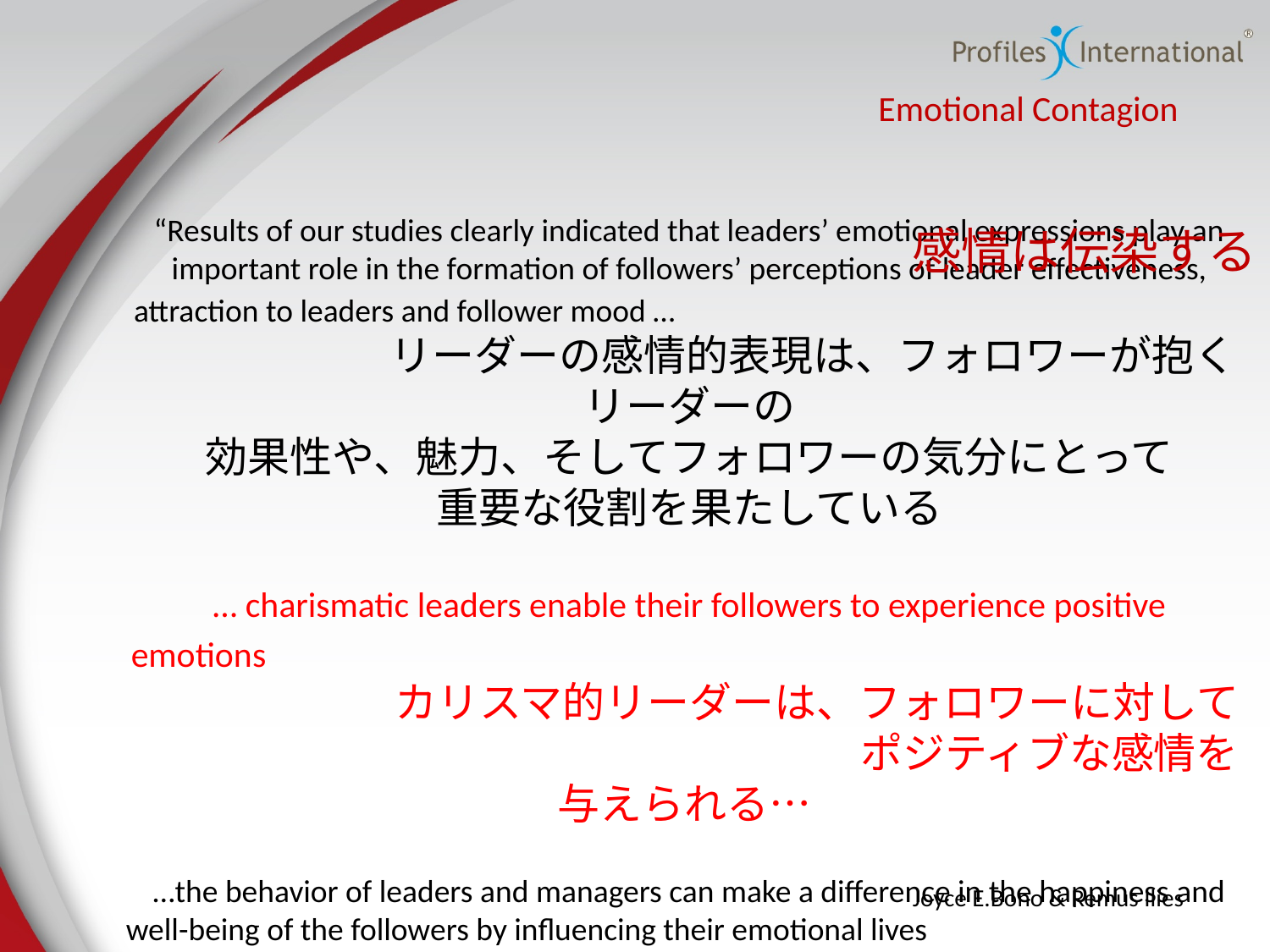

Emotional Contagion
感情は伝染する
“Results of our studies clearly indicated that leaders’ emotional expressions play an important role in the formation of followers’ perceptions of leader effectiveness, attraction to leaders and follower mood …　　　　　　　　　　　　　　　　　　　　　　　リーダーの感情的表現は、フォロワーが抱くリーダーの
効果性や、魅力、そしてフォロワーの気分にとって
重要な役割を果たしている

… charismatic leaders enable their followers to experience positive emotions　　　　　　　　　　　　　　　　　　　　　　　　　　　　　カリスマ的リーダーは、フォロワーに対して　　　　　　　　　　　　　　　　　ポジティブな感情を与えられる…

…the behavior of leaders and managers can make a difference in the happiness and well-being of the followers by influencing their emotional lives　　　　　　　　　　　　　リーダーの行動は、精神面でフォロワーの幸福や福祉に　　　　貢献できる”
Joyce E.Bono & Remus Ilies